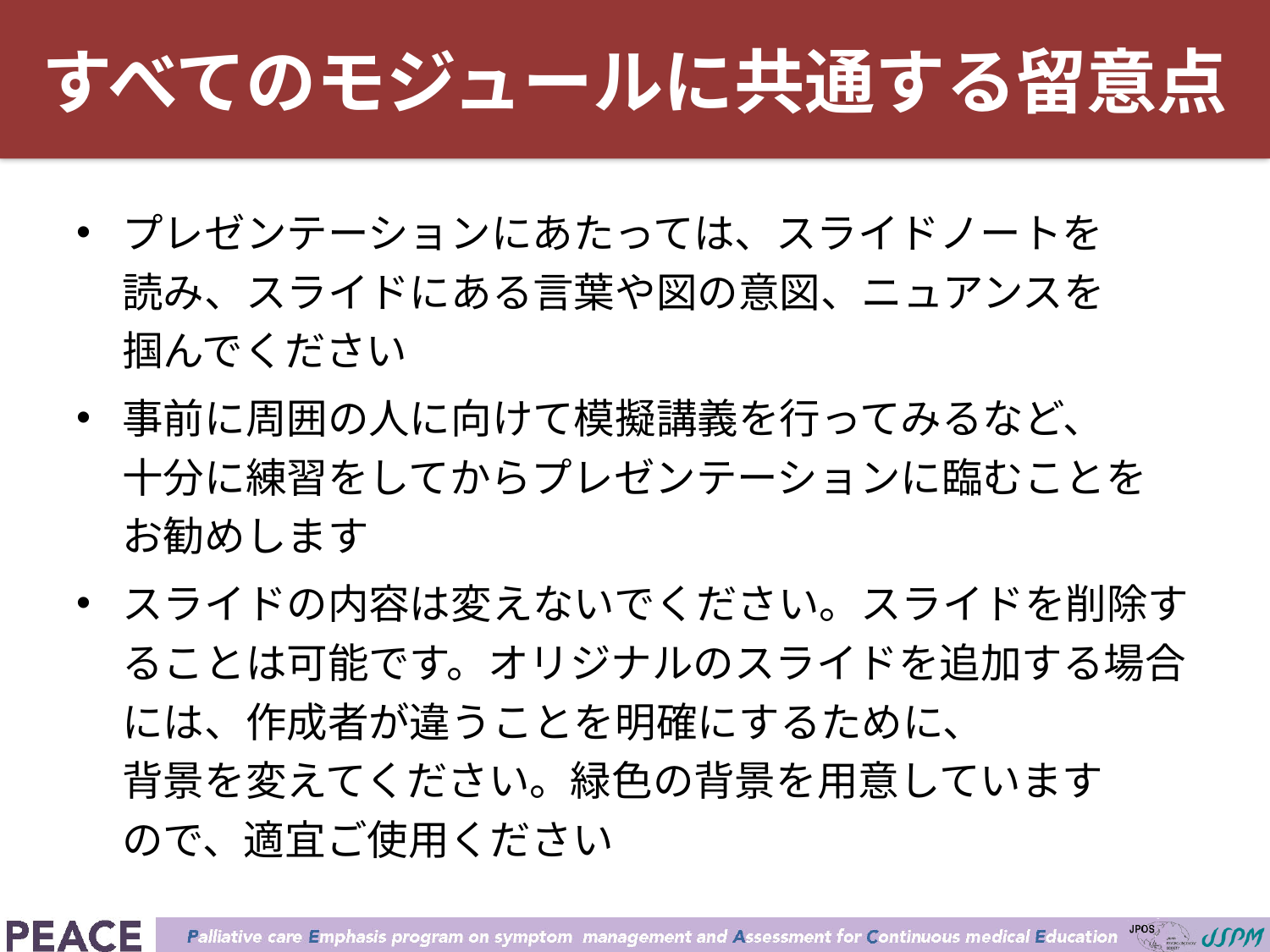

プレゼンテーションにあたっては、スライドノートを
読み、スライドにある言葉や図の意図、ニュアンスを
掴んでください
事前に周囲の人に向けて模擬講義を行ってみるなど、
十分に練習をしてからプレゼンテーションに臨むことを
お勧めします
スライドの内容は変えないでください。スライドを削除することは可能です。オリジナルのスライドを追加する場合には、作成者が違うことを明確にするために、
背景を変えてください。緑色の背景を用意しています
ので、適宜ご使用ください